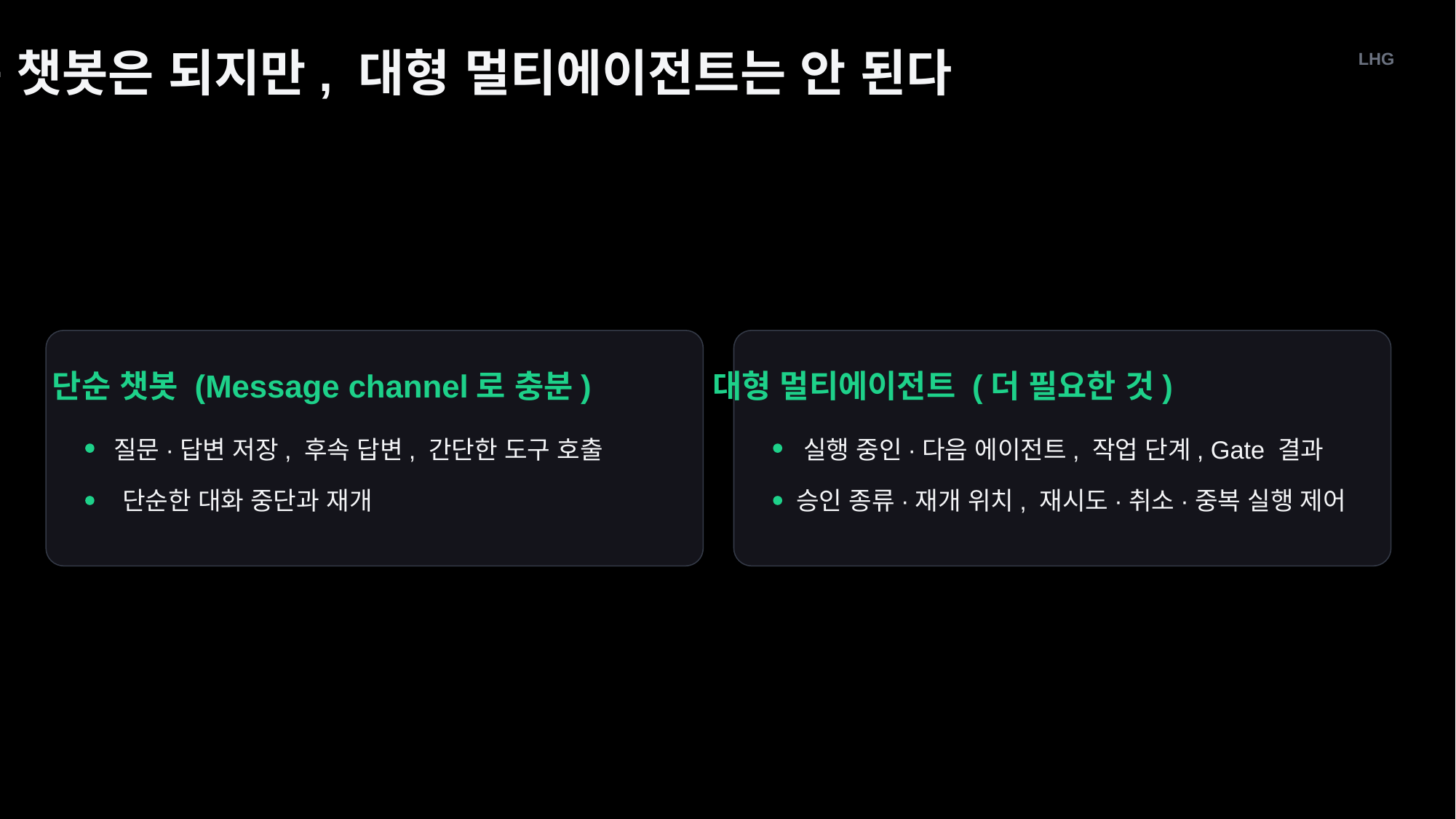

단순 챗봇은 되지만, 대형 멀티에이전트는 안 된다
LHG

단순 챗봇 (Message channel로 충분)
대형 멀티에이전트 (더 필요한 것)
질문·답변 저장, 후속 답변, 간단한 도구 호출
실행 중인·다음 에이전트, 작업 단계, Gate 결과

단순한 대화 중단과 재개
승인 종류·재개 위치, 재시도·취소·중복 실행 제어